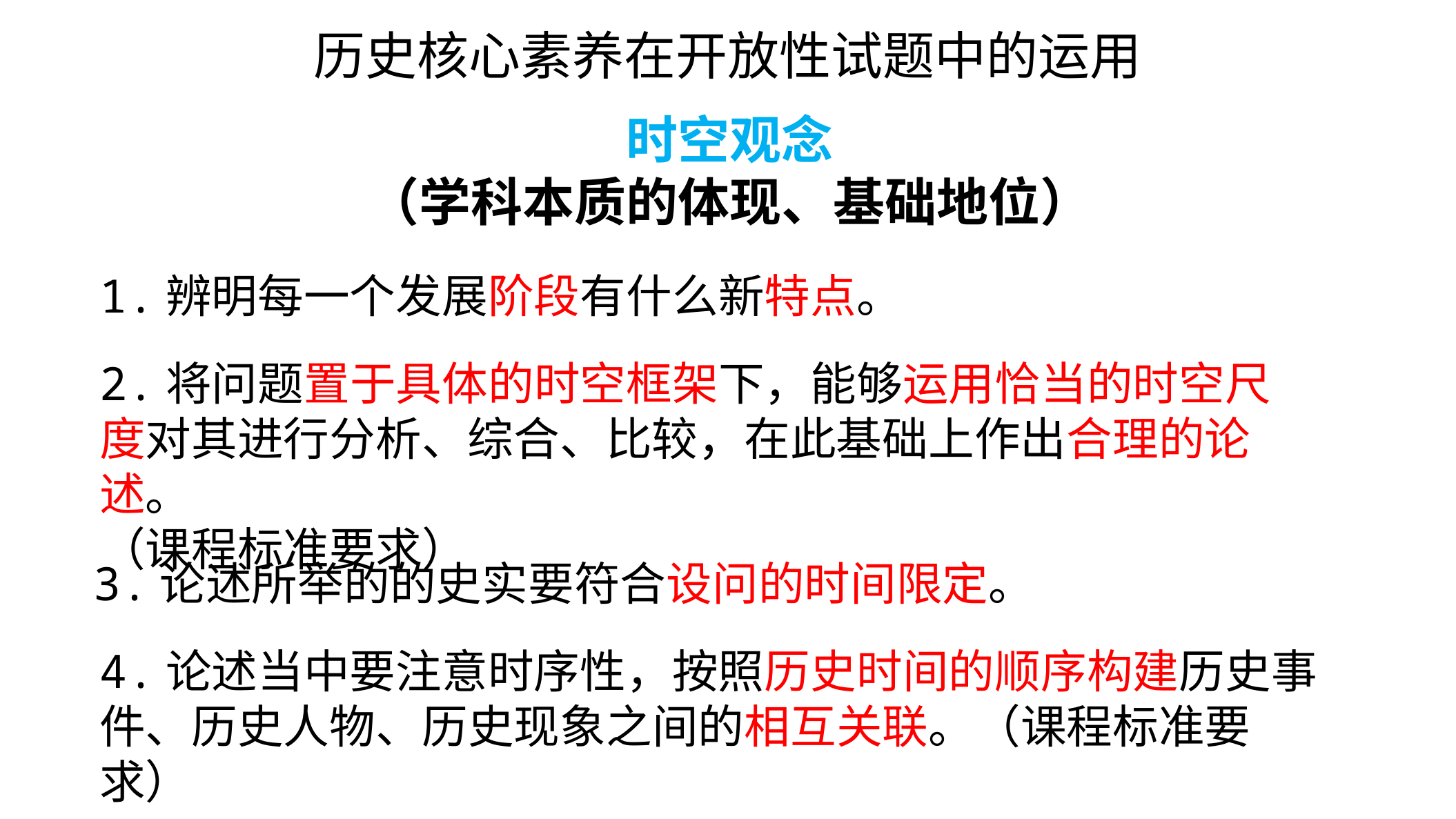

历史核心素养在开放性试题中的运用
时空观念
（学科本质的体现、基础地位）
1.辨明每一个发展阶段有什么新特点。
2.将问题置于具体的时空框架下，能够运用恰当的时空尺度对其进行分析、综合、比较，在此基础上作出合理的论述。
（课程标准要求）
3.论述所举的的史实要符合设问的时间限定。
4.论述当中要注意时序性，按照历史时间的顺序构建历史事件、历史人物、历史现象之间的相互关联。（课程标准要求）